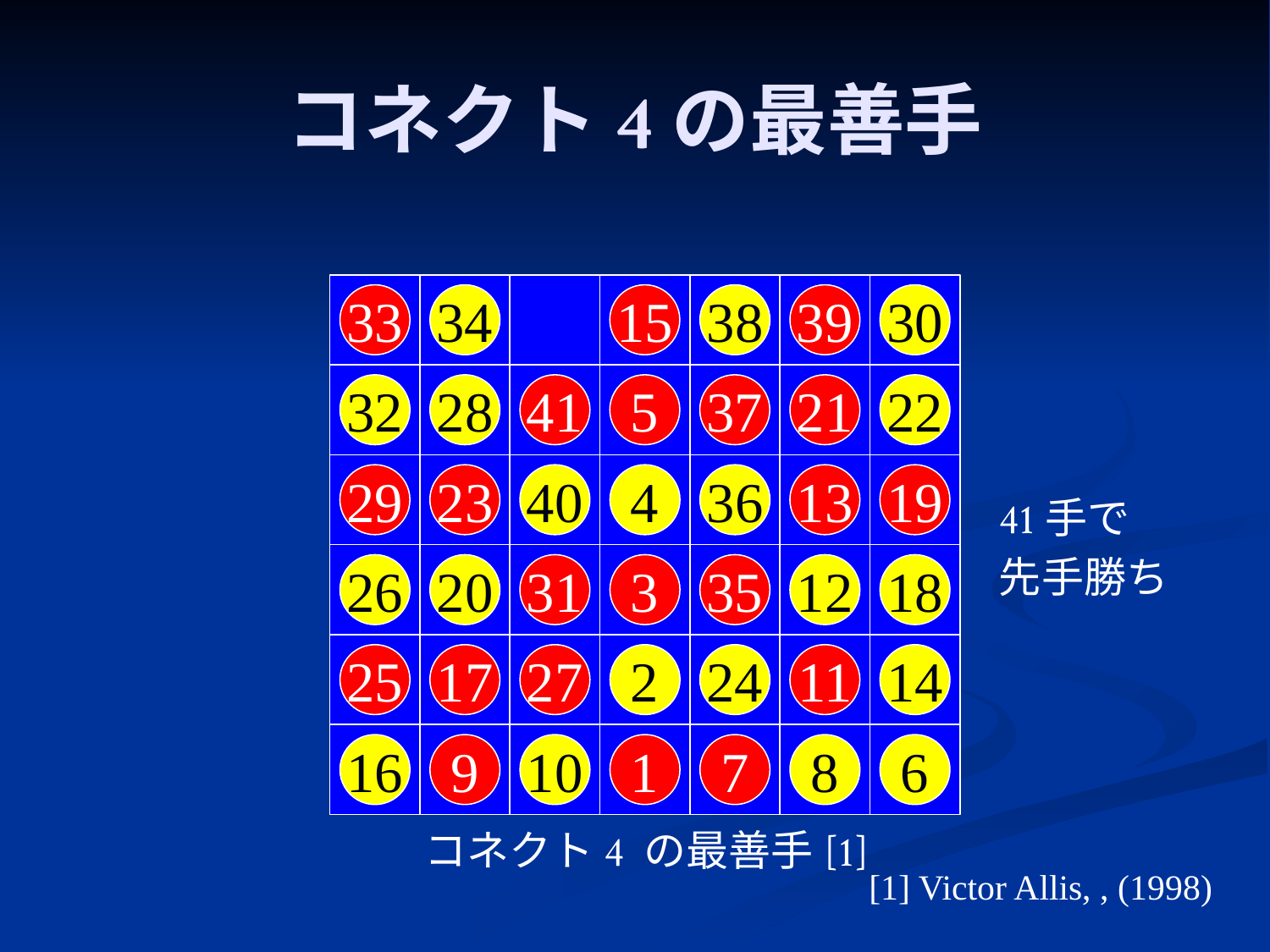

# コネクト4の最善手

33
34
15
38
39
30
32
28
41
5
37
21
22
29
23
40
4
36
13
19
41手で
先手勝ち
26
20
31
3
35
12
18
25
17
27
2
24
11
14
16
9
10
1
7
8
6
コネクト4 の最善手[1]
[1] Victor Allis, , (1998)